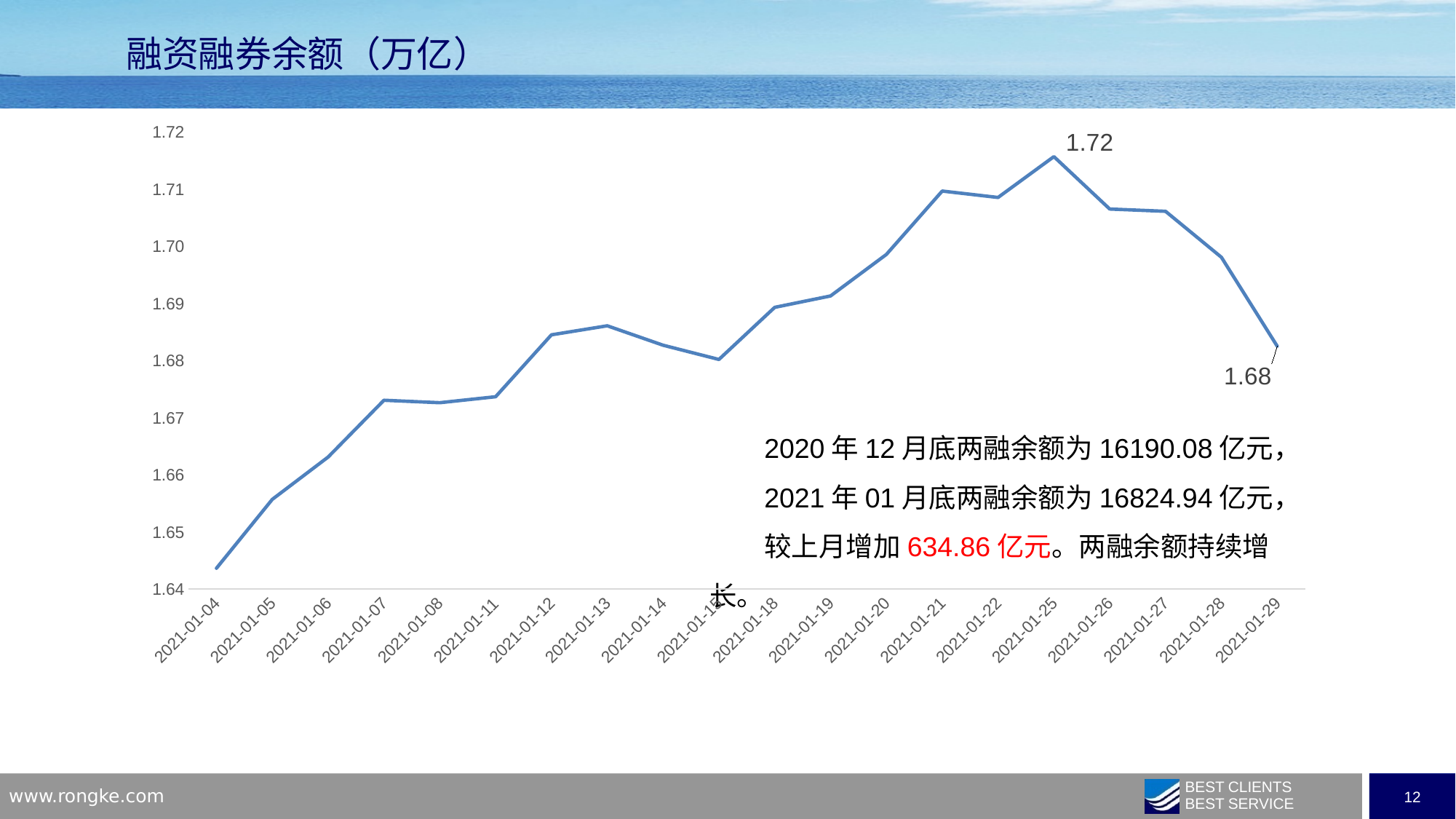

融资融券余额（万亿）

### Chart

| Category | 沪深两融余额(万亿) |
|---|---|
| 2021-01-04 | 1.643646221827 |
| 2021-01-05 | 1.655687080768 |
| 2021-01-06 | 1.663093415016 |
| 2021-01-07 | 1.67303139962 |
| 2021-01-08 | 1.672599746717 |
| 2021-01-11 | 1.67364294351 |
| 2021-01-12 | 1.6844838290880002 |
| 2021-01-13 | 1.686058153338 |
| 2021-01-14 | 1.68266383169 |
| 2021-01-15 | 1.6801732628959998 |
| 2021-01-18 | 1.6892835165929998 |
| 2021-01-19 | 1.691279668233 |
| 2021-01-20 | 1.6985425276589998 |
| 2021-01-21 | 1.709628072866 |
| 2021-01-22 | 1.7085098329500001 |
| 2021-01-25 | 1.7156529113280001 |
| 2021-01-26 | 1.70648185004 |
| 2021-01-27 | 1.706083743135 |
| 2021-01-28 | 1.698045714188 |
| 2021-01-29 | 1.682493500836 |
2020年12月底两融余额为16190.08亿元，
2021年01月底两融余额为16824.94亿元，
较上月增加634.86亿元。两融余额持续增长。